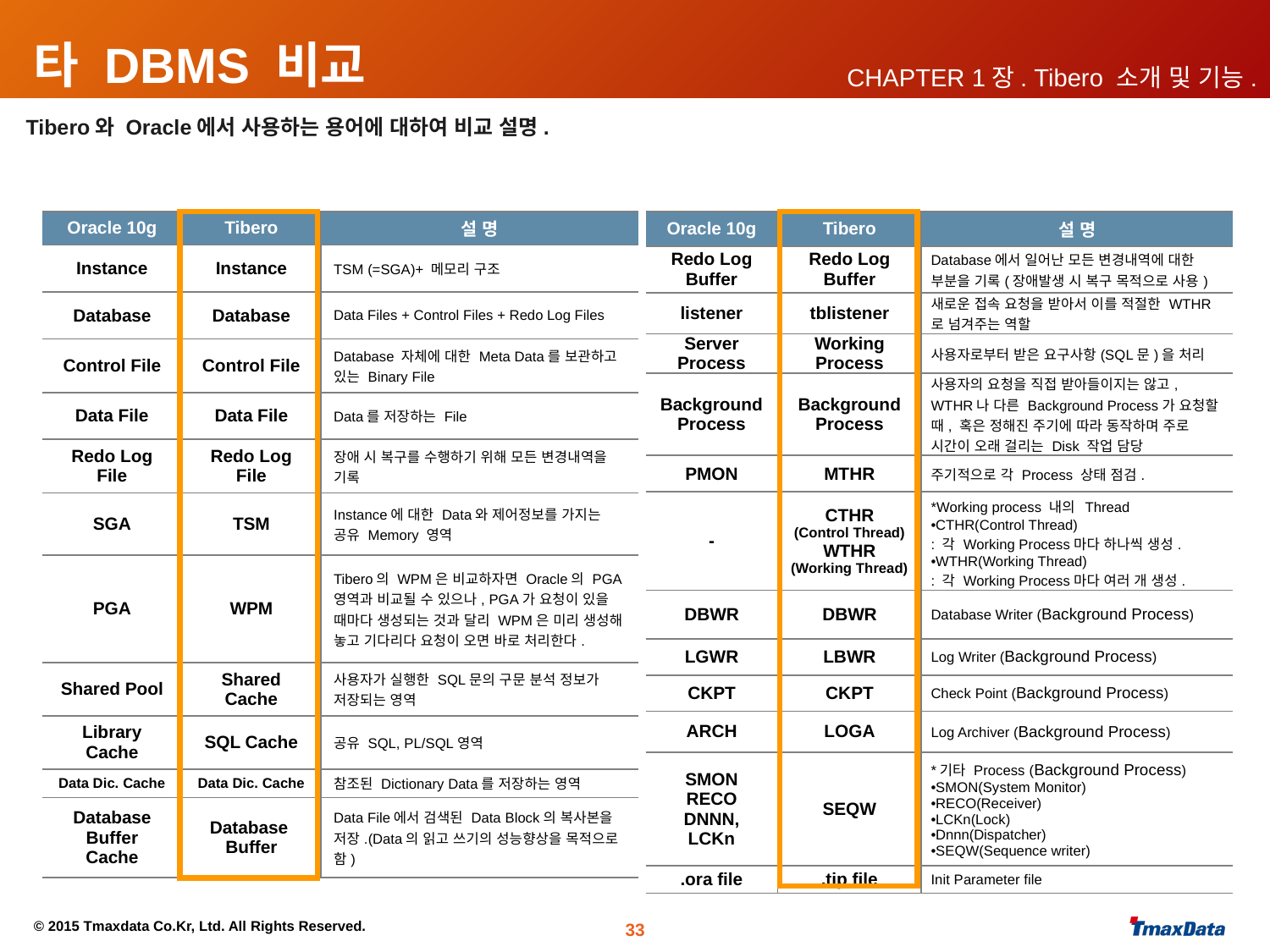

# 타 DBMS 비교
CHAPTER 1장. Tibero 소개 및 기능.
Tibero와 Oracle에서 사용하는 용어에 대하여 비교 설명.
| Oracle 10g | Tibero | 설 명 |
| --- | --- | --- |
| Instance | Instance | TSM (=SGA)+ 메모리 구조 |
| Database | Database | Data Files + Control Files + Redo Log Files |
| Control File | Control File | Database 자체에 대한 Meta Data를 보관하고 있는 Binary File |
| Data File | Data File | Data를 저장하는 File |
| Redo Log File | Redo Log File | 장애 시 복구를 수행하기 위해 모든 변경내역을 기록 |
| SGA | TSM | Instance에 대한 Data와 제어정보를 가지는 공유 Memory 영역 |
| PGA | WPM | Tibero의 WPM은 비교하자면 Oracle의 PGA영역과 비교될 수 있으나, PGA가 요청이 있을 때마다 생성되는 것과 달리 WPM은 미리 생성해 놓고 기다리다 요청이 오면 바로 처리한다. |
| Shared Pool | Shared Cache | 사용자가 실행한 SQL문의 구문 분석 정보가 저장되는 영역 |
| Library Cache | SQL Cache | 공유 SQL, PL/SQL영역 |
| Data Dic. Cache | Data Dic. Cache | 참조된 Dictionary Data를 저장하는 영역 |
| Database Buffer Cache | Database Buffer | Data File에서 검색된 Data Block의 복사본을 저장.(Data의 읽고 쓰기의 성능향상을 목적으로 함) |

| Oracle 10g | Tibero | 설 명 |
| --- | --- | --- |
| Redo Log Buffer | Redo Log Buffer | Database에서 일어난 모든 변경내역에 대한 부분을 기록(장애발생 시 복구 목적으로 사용) |
| listener | tblistener | 새로운 접속 요청을 받아서 이를 적절한 WTHR 로 넘겨주는 역할 |
| Server Process | Working Process | 사용자로부터 받은 요구사항(SQL문)을 처리 |
| Background Process | Background Process | 사용자의 요청을 직접 받아들이지는 않고, WTHR나 다른 Background Process가 요청할 때, 혹은 정해진 주기에 따라 동작하며 주로 시간이 오래 걸리는 Disk 작업 담당 |
| PMON | MTHR | 주기적으로 각 Process 상태 점검. |
| - | CTHR (Control Thread) WTHR (Working Thread) | \*Working process 내의 Thread CTHR(Control Thread) : 각 Working Process마다 하나씩 생성. WTHR(Working Thread) : 각 Working Process마다 여러 개 생성. |
| DBWR | DBWR | Database Writer (Background Process) |
| LGWR | LBWR | Log Writer (Background Process) |
| CKPT | CKPT | Check Point (Background Process) |
| ARCH | LOGA | Log Archiver (Background Process) |
| SMON RECO DNNN, LCKn | SEQW | \*기타 Process (Background Process) SMON(System Monitor) RECO(Receiver) LCKn(Lock) Dnnn(Dispatcher) SEQW(Sequence writer) |
| .ora file | .tip file | Init Parameter file |